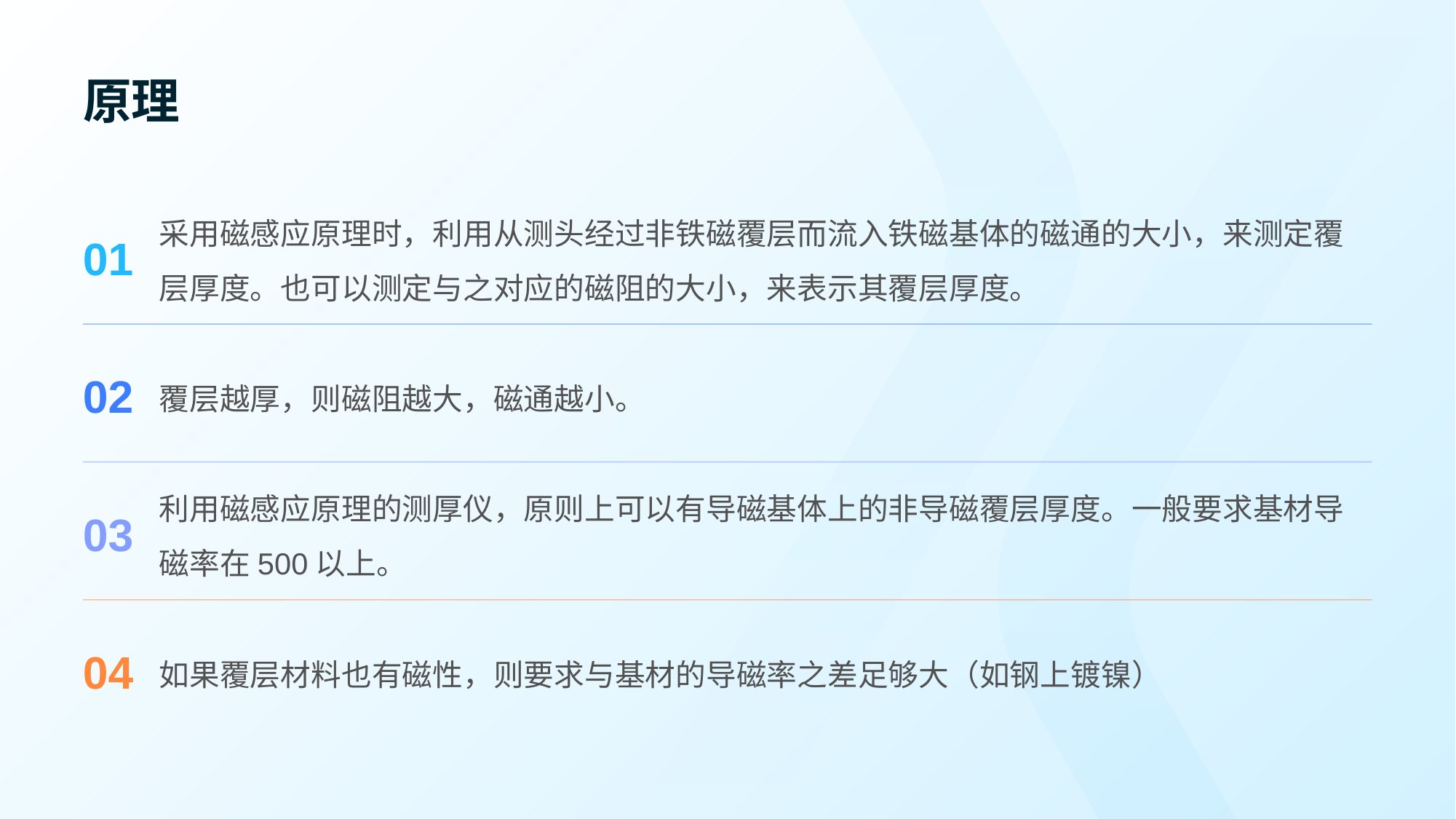

# 原理
01
采用磁感应原理时，利用从测头经过非铁磁覆层而流入铁磁基体的磁通的大小，来测定覆层厚度。也可以测定与之对应的磁阻的大小，来表示其覆层厚度。
覆层越厚，则磁阻越大，磁通越小。
02
03
利用磁感应原理的测厚仪，原则上可以有导磁基体上的非导磁覆层厚度。一般要求基材导磁率在500以上。
04
如果覆层材料也有磁性，则要求与基材的导磁率之差足够大（如钢上镀镍）